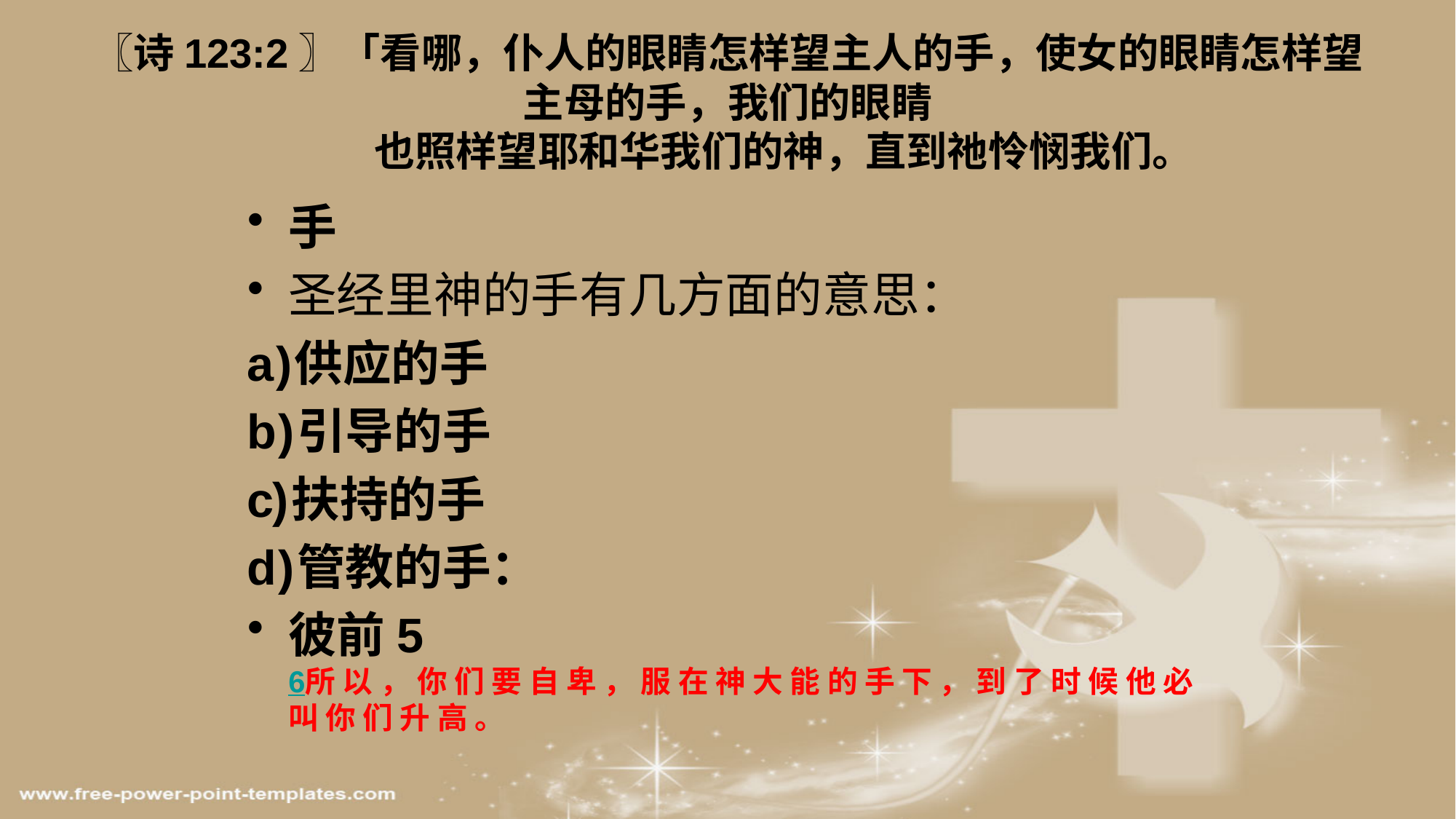

# 〖诗123:2〗「看哪，仆人的眼睛怎样望主人的手，使女的眼睛怎样望主母的手，我们的眼睛 也照样望耶和华我们的神，直到祂怜悯我们。
手
圣经里神的手有几方面的意思：
供应的手
引导的手
扶持的手
管教的手：
彼前5
6所 以 ， 你 们 要 自 卑 ， 服 在 神 大 能 的 手 下 ， 到 了 时 候 他 必 叫 你 们 升 高 。